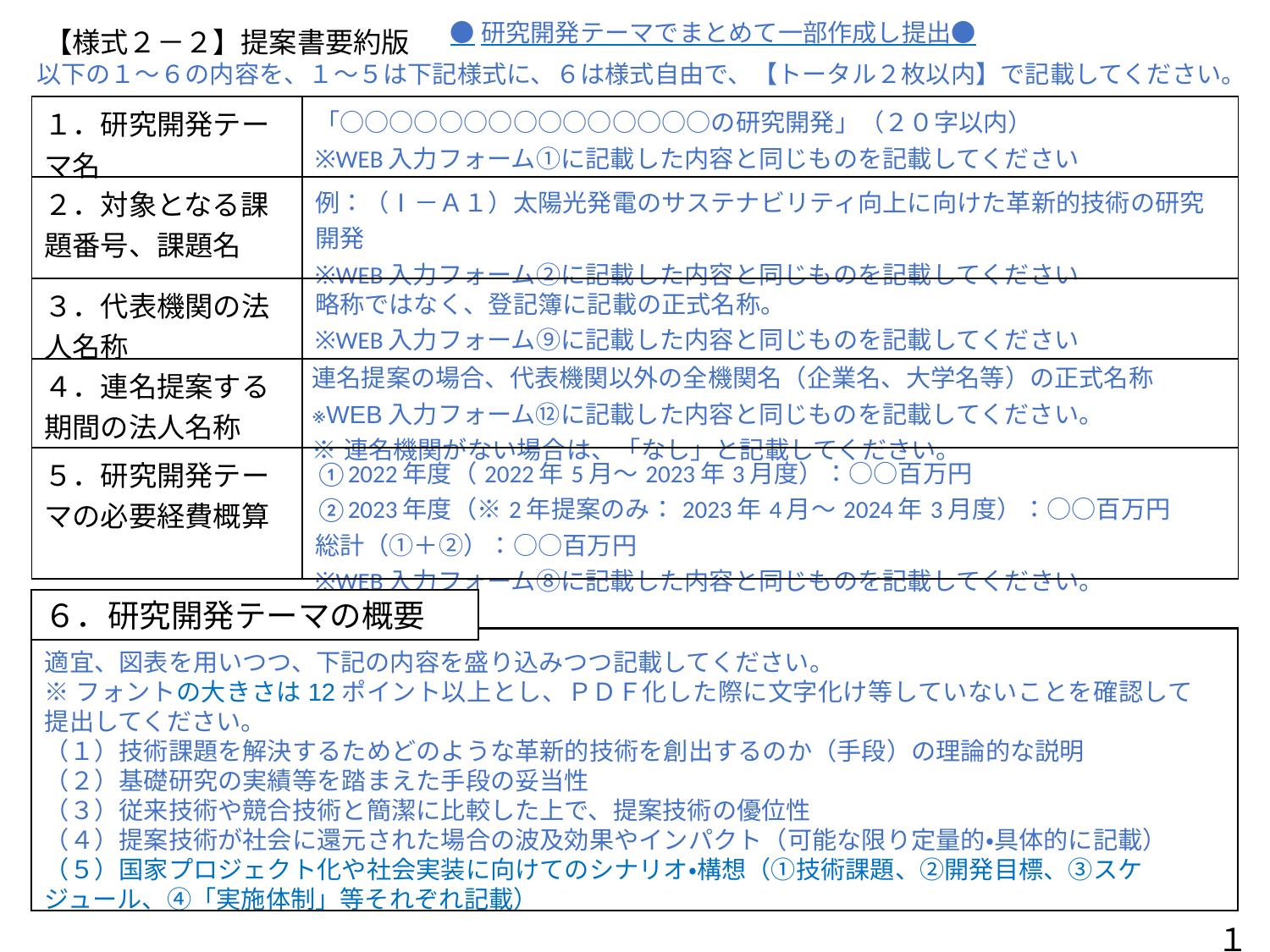

●研究開発テーマでまとめて一部作成し提出●
【様式２－２】提案書要約版
以下の１～６の内容を、１～５は下記様式に、６は様式自由で、【トータル２枚以内】で記載してください。
| １．研究開発テーマ名 | 「○○○○○○○○○○○○○○○の研究開発」（２０字以内） ※WEB入力フォーム①に記載した内容と同じものを記載してください |
| --- | --- |
| ２．対象となる課題番号、課題名 | 例：（Ⅰ－Ａ１）太陽光発電のサステナビリティ向上に向けた革新的技術の研究開発 ※WEB入力フォーム②に記載した内容と同じものを記載してください |
| ３．代表機関の法人名称 | 略称ではなく、登記簿に記載の正式名称。 ※WEB入力フォーム⑨に記載した内容と同じものを記載してください |
| ４．連名提案する期間の法人名称 | 連名提案の場合、代表機関以外の全機関名（企業名、大学名等）の正式名称 ※WEB入力フォーム⑫に記載した内容と同じものを記載してください。 ※連名機関がない場合は、「なし」と記載してください。 |
| ５．研究開発テーマの必要経費概算 | ①2022年度（2022年5月～2023年3月度）：○○百万円 ②2023年度（※2年提案のみ：2023年4月～2024年3月度）：○○百万円 総計（①＋②）：○○百万円 ※WEB入力フォーム⑧に記載した内容と同じものを記載してください。 |
６．研究開発テーマの概要

適宜、図表を用いつつ、下記の内容を盛り込みつつ記載してください。
※フォントの大きさは12ポイント以上とし、ＰＤＦ化した際に文字化け等していないことを確認して提出してください。
（１）技術課題を解決するためどのような革新的技術を創出するのか（手段）の理論的な説明
（２）基礎研究の実績等を踏まえた手段の妥当性
（３）従来技術や競合技術と簡潔に比較した上で、提案技術の優位性
（４）提案技術が社会に還元された場合の波及効果やインパクト（可能な限り定量的・具体的に記載）
（５）国家プロジェクト化や社会実装に向けてのシナリオ・構想（①技術課題、②開発目標、③スケジュール、④「実施体制」等それぞれ記載）
１